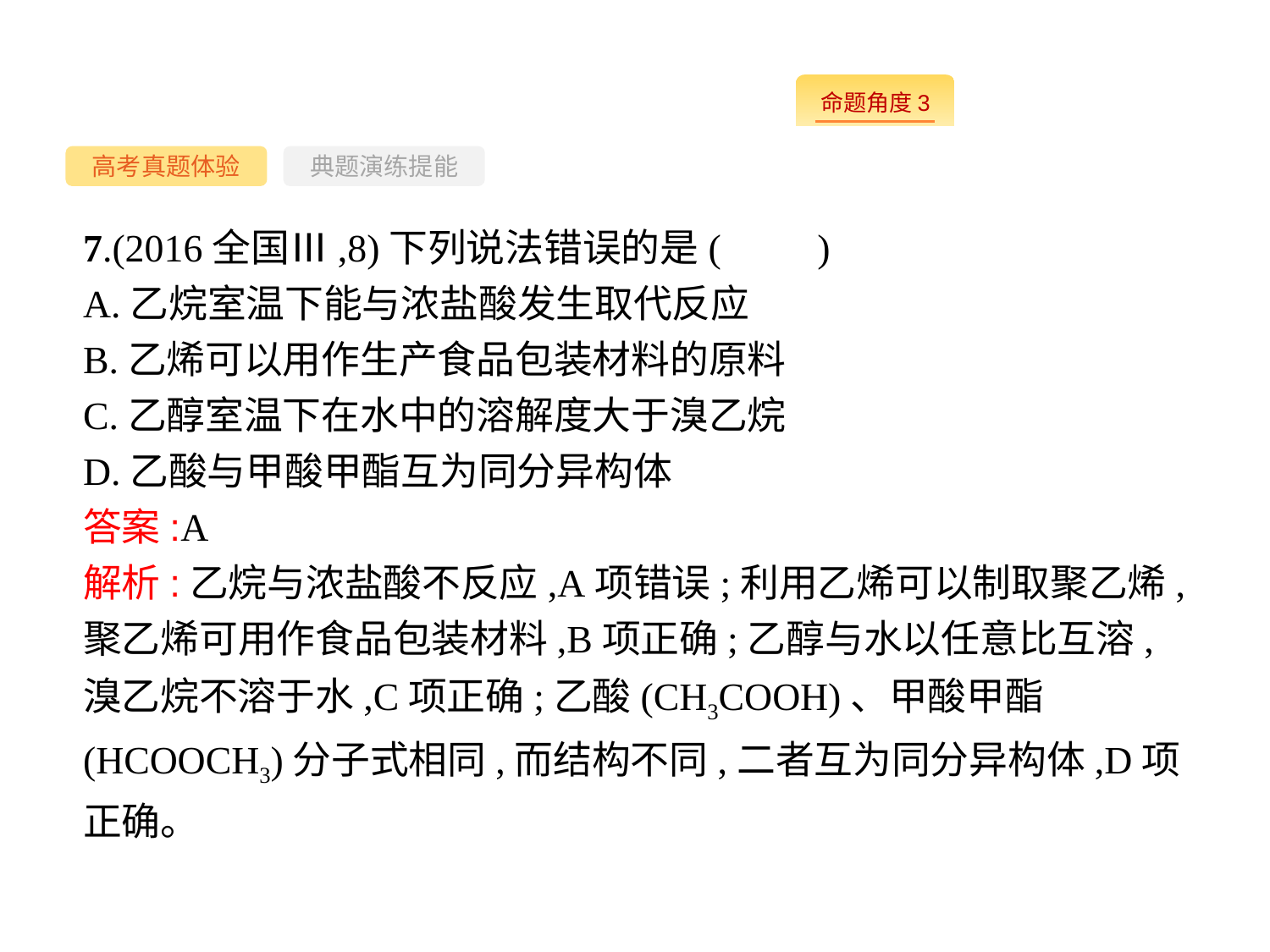

-44-
高考真题体验
典题演练提能
7.(2016全国Ⅲ,8)下列说法错误的是(　　)
A.乙烷室温下能与浓盐酸发生取代反应
B.乙烯可以用作生产食品包装材料的原料
C.乙醇室温下在水中的溶解度大于溴乙烷
D.乙酸与甲酸甲酯互为同分异构体
答案:A
解析:乙烷与浓盐酸不反应,A项错误;利用乙烯可以制取聚乙烯,聚乙烯可用作食品包装材料,B项正确;乙醇与水以任意比互溶,溴乙烷不溶于水,C项正确;乙酸(CH3COOH)、甲酸甲酯(HCOOCH3)分子式相同,而结构不同,二者互为同分异构体,D项正确。